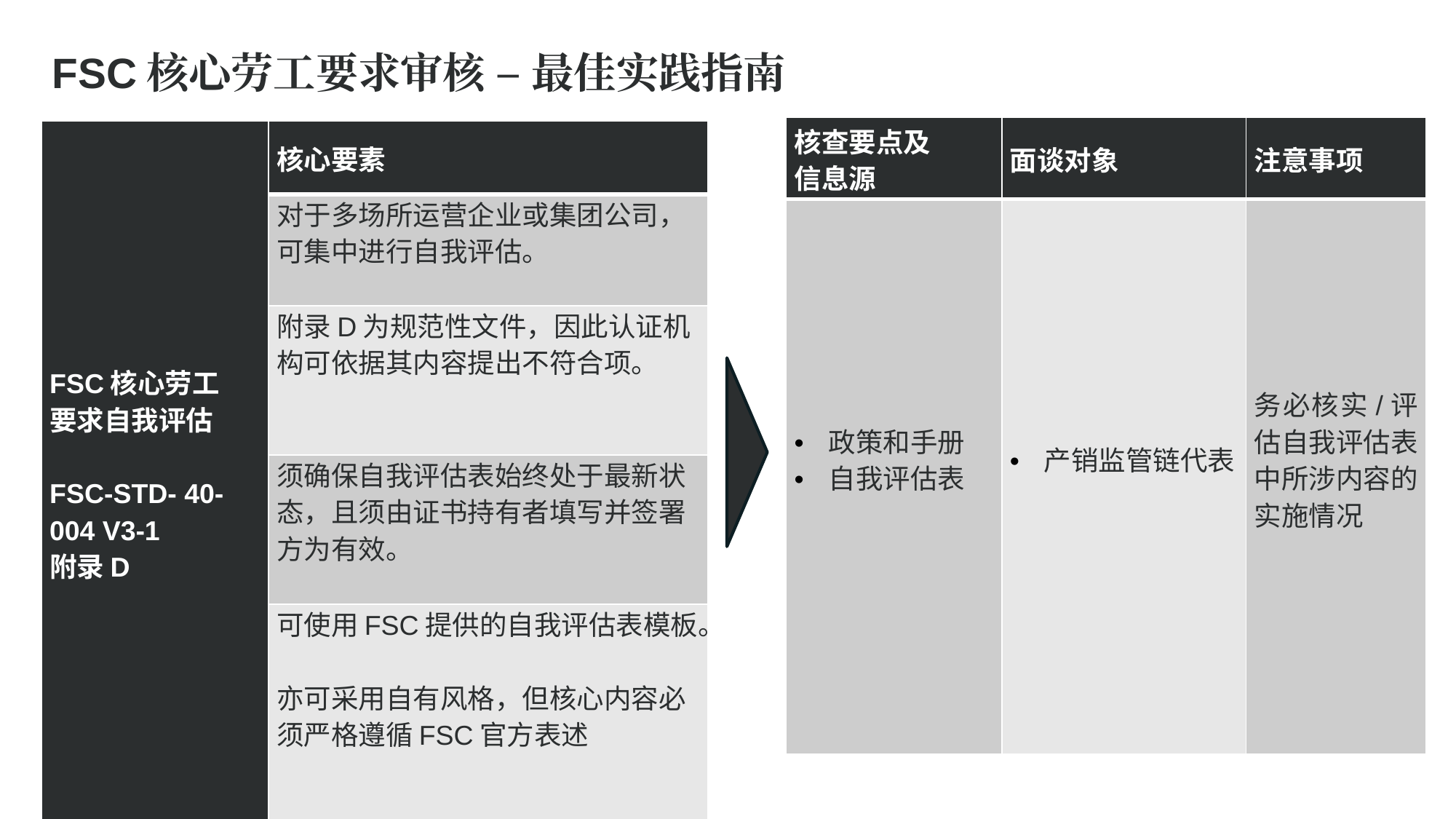

FSC核心劳工要求审核 – 最佳实践指南
| 核查要点及 信息源 | 面谈对象 | 注意事项 |
| --- | --- | --- |
| 政策和手册 自我评估表 | 产销监管链代表 | 务必核实/评估自我评估表中所涉内容的实施情况 |
| FSC核心劳工 要求自我评估 FSC-STD- 40-004 V3-1 附录D | 核心要素 |
| --- | --- |
| 结社自由和集体谈判（FOA & CB） | 对于多场所运营企业或集团公司，可集中进行自我评估。 |
|  | 附录D为规范性文件，因此认证机构可依据其内容提出不符合项。 |
|  | 须确保自我评估表始终处于最新状态，且须由证书持有者填写并签署方为有效。 |
|  | 可使用FSC提供的自我评估表模板。 亦可采用自有风格，但核心内容必须严格遵循FSC官方表述 |